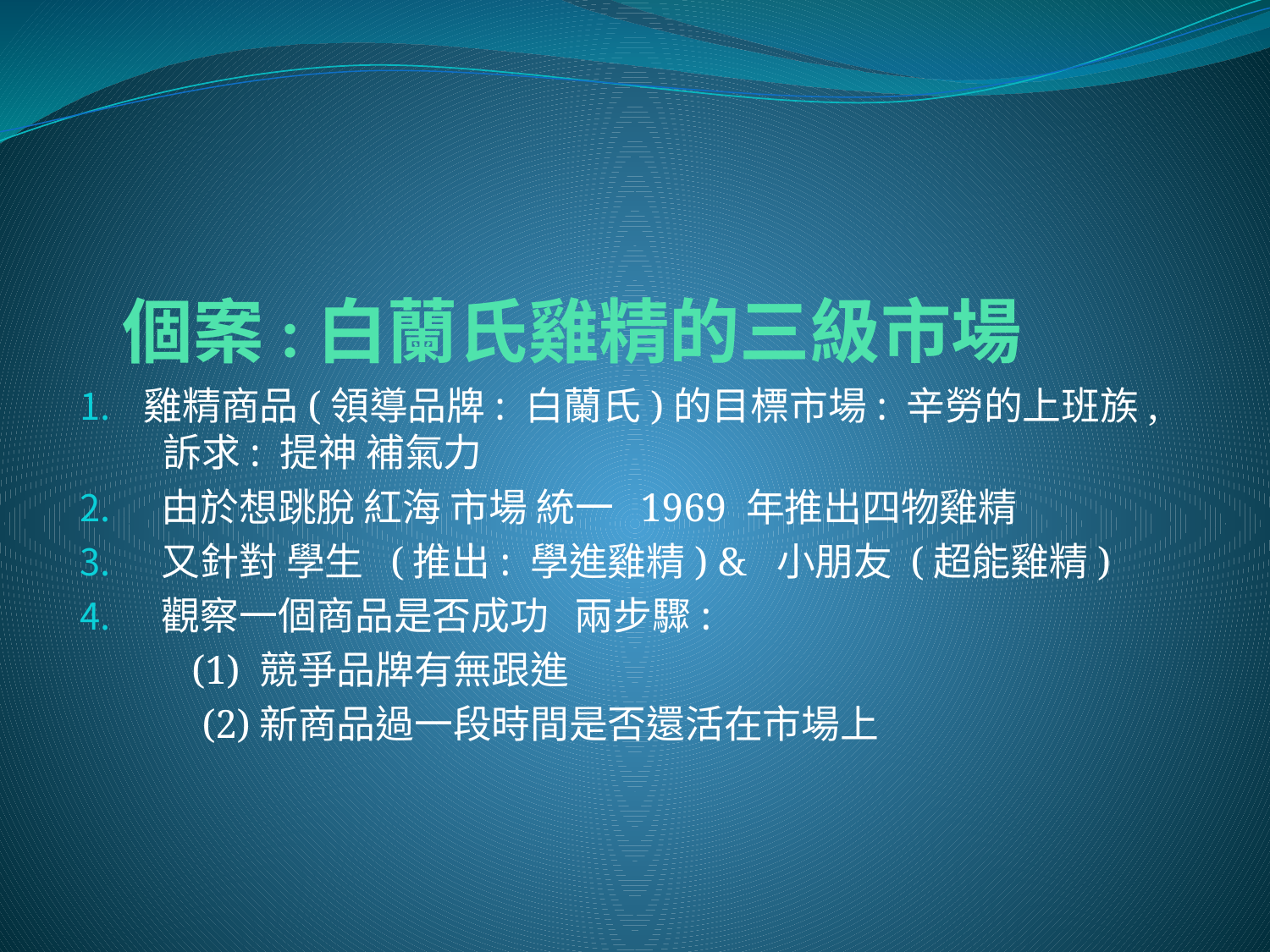

# 個案:白蘭氏雞精的三級市場
雞精商品(領導品牌: 白蘭氏)的目標市場: 辛勞的上班族, 訴求: 提神 補氣力
 由於想跳脫 紅海 市場 統一  1969 年推出四物雞精
 又針對 學生  (推出: 學進雞精) &  小朋友 (超能雞精)
 觀察一個商品是否成功   兩步驟:
           (1) 競爭品牌有無跟進
            (2)新商品過一段時間是否還活在市場上